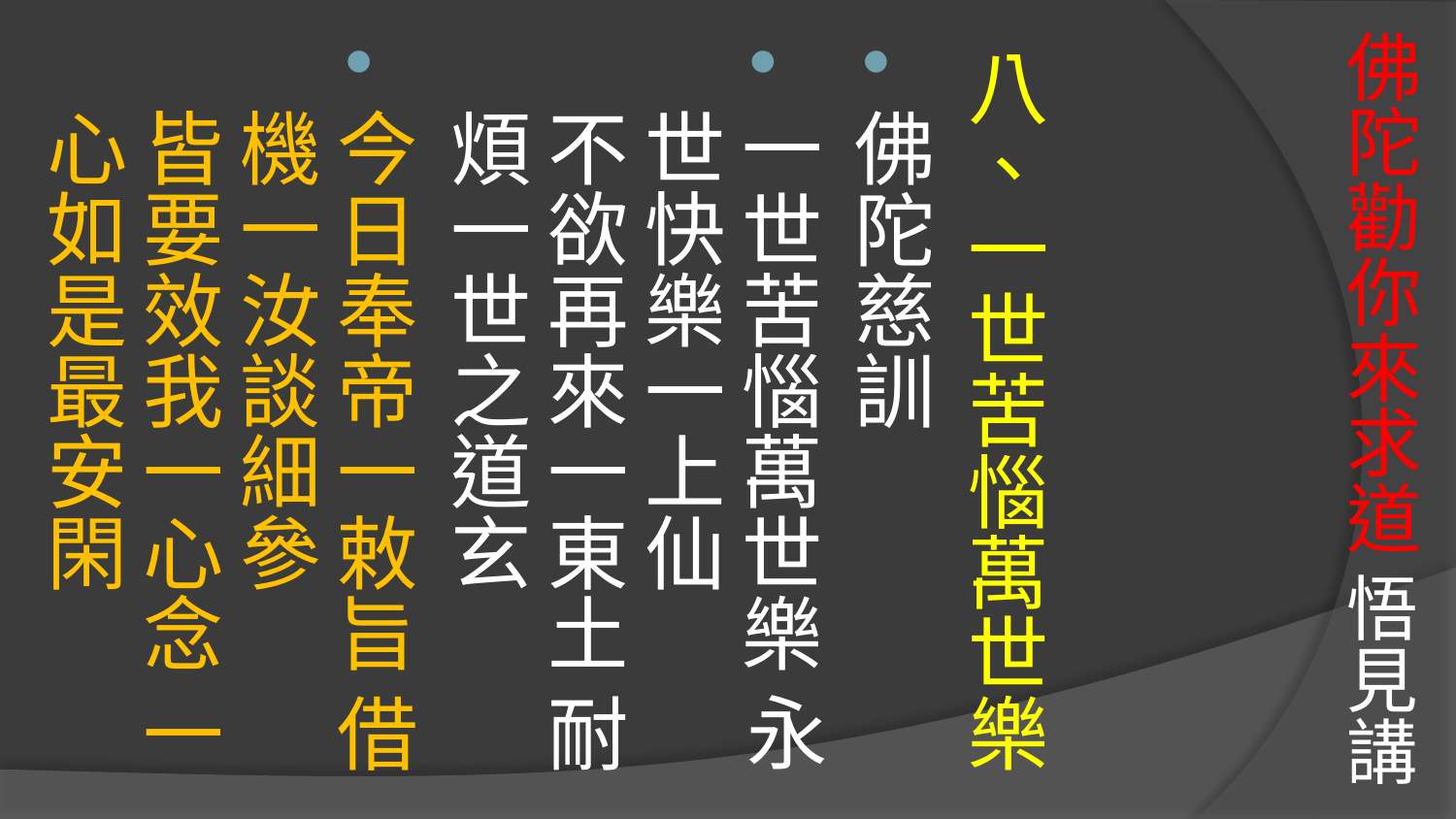

# 佛陀勸你來求道 悟見講
八、一世苦惱萬世樂
佛陀慈訓
一世苦惱萬世樂 永世快樂一上仙 
不欲再來一東土 耐煩一世之道玄
今日奉帝一敕旨 借機一汝談細參
皆要效我一心念 一心如是最安閑